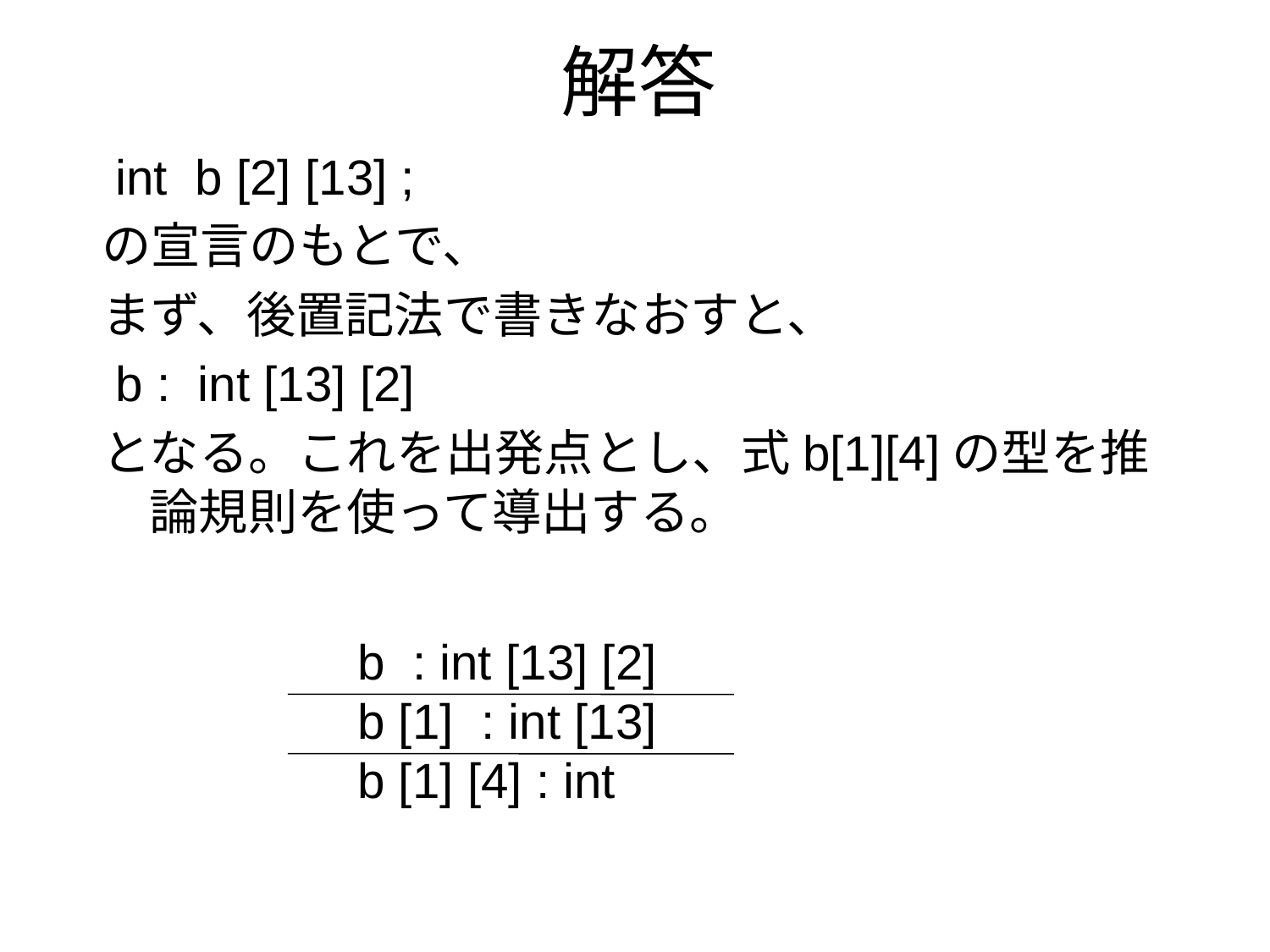

# 解答
 int  b [2] [13] ;
の宣言のもとで、
まず、後置記法で書きなおすと、
 b :  int [13] [2]
となる。これを出発点とし、式b[1][4]の型を推論規則を使って導出する。

 b  : int [13] [2]
 b [1]  : int [13]
 b [1] [4] : int